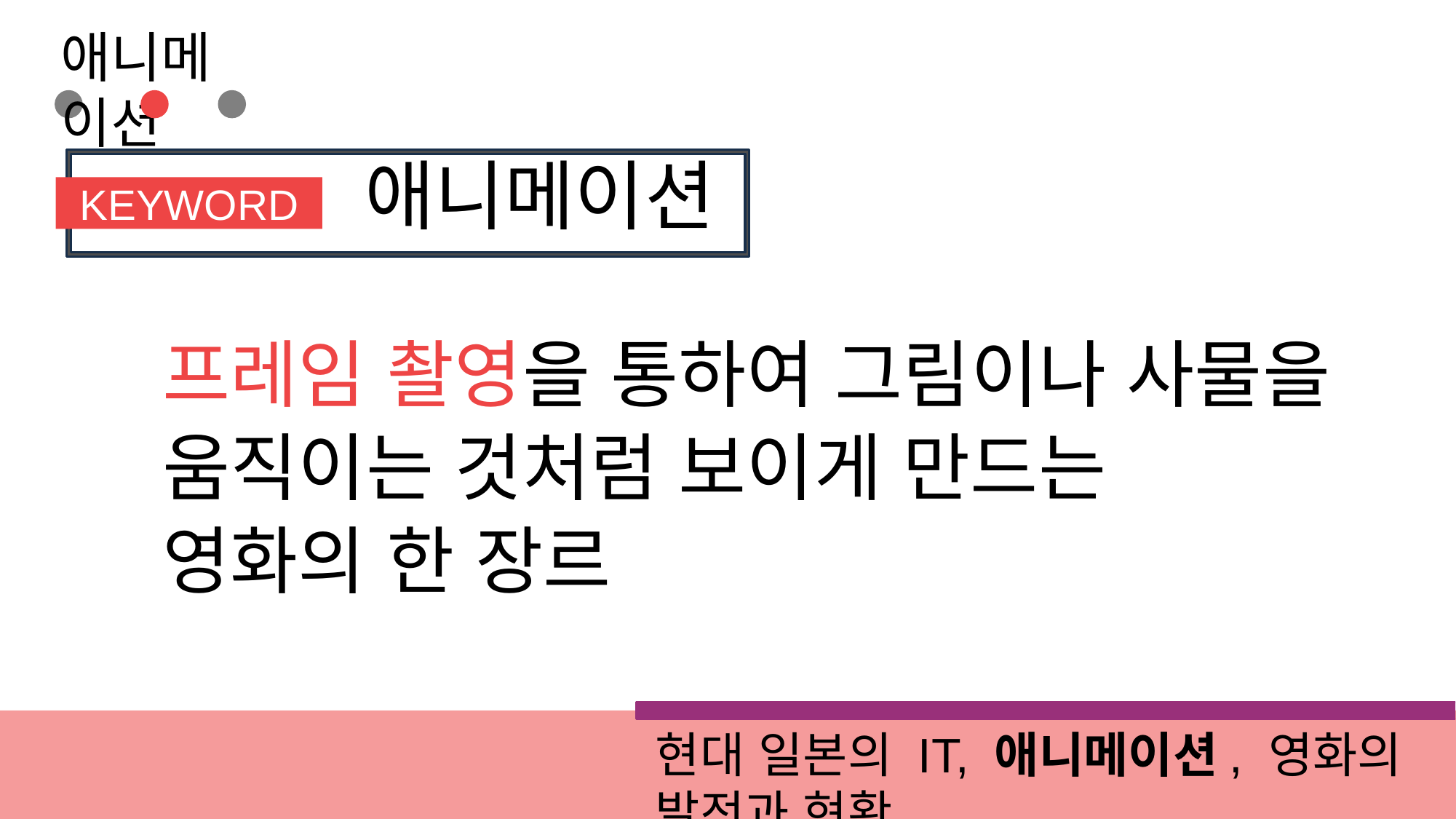

애니메이션

애니메이션

KEYWORD
프레임 촬영을 통하여 그림이나 사물을
움직이는 것처럼 보이게 만드는
영화의 한 장르

현대 일본의 IT, 애니메이션, 영화의 발전과 현황